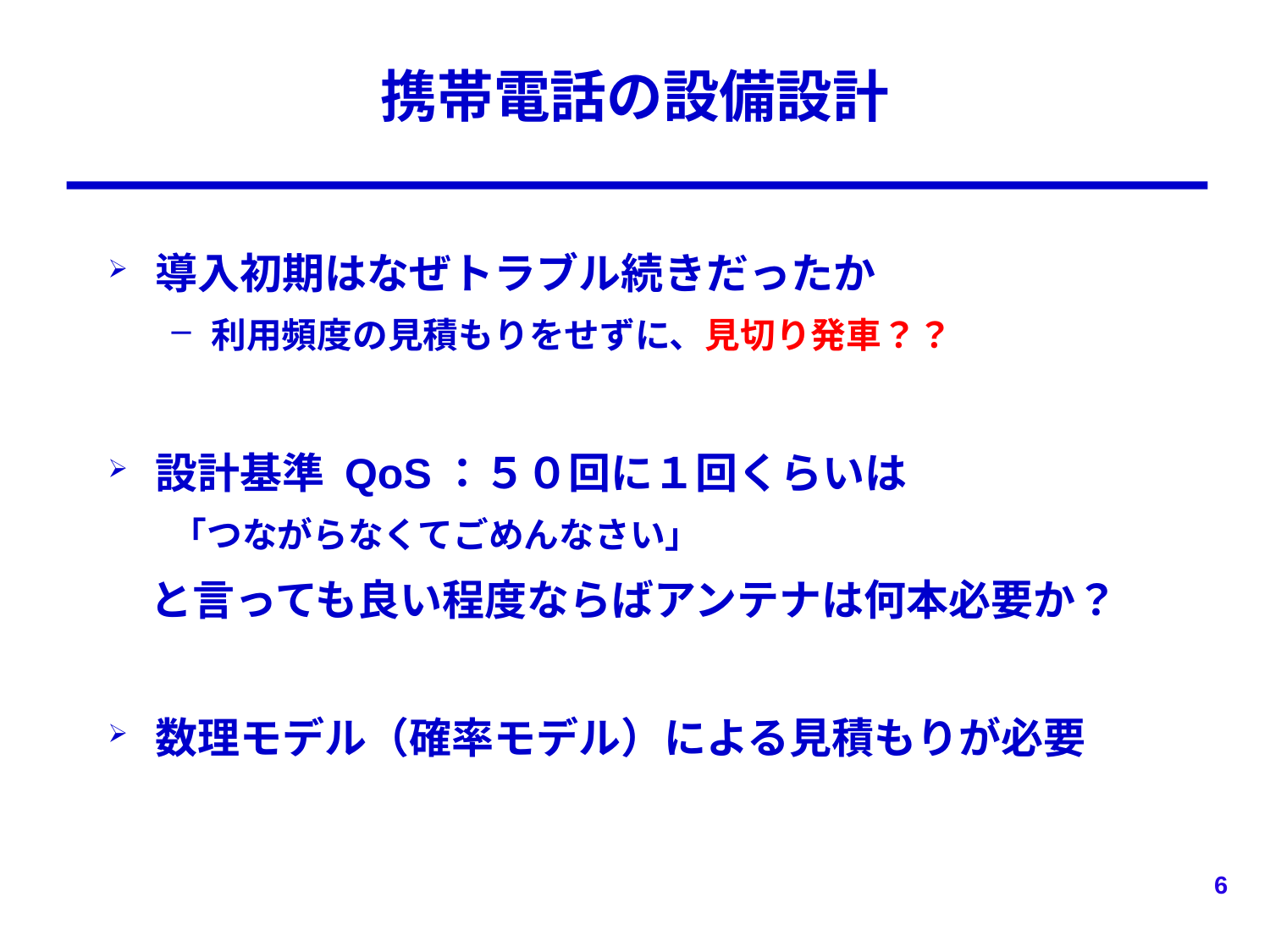

# 携帯電話の設備設計
導入初期はなぜトラブル続きだったか
利用頻度の見積もりをせずに、見切り発車？？

設計基準 QoS：５０回に１回くらいは
「つながらなくてごめんなさい」
　と言っても良い程度ならばアンテナは何本必要か？

数理モデル（確率モデル）による見積もりが必要
6